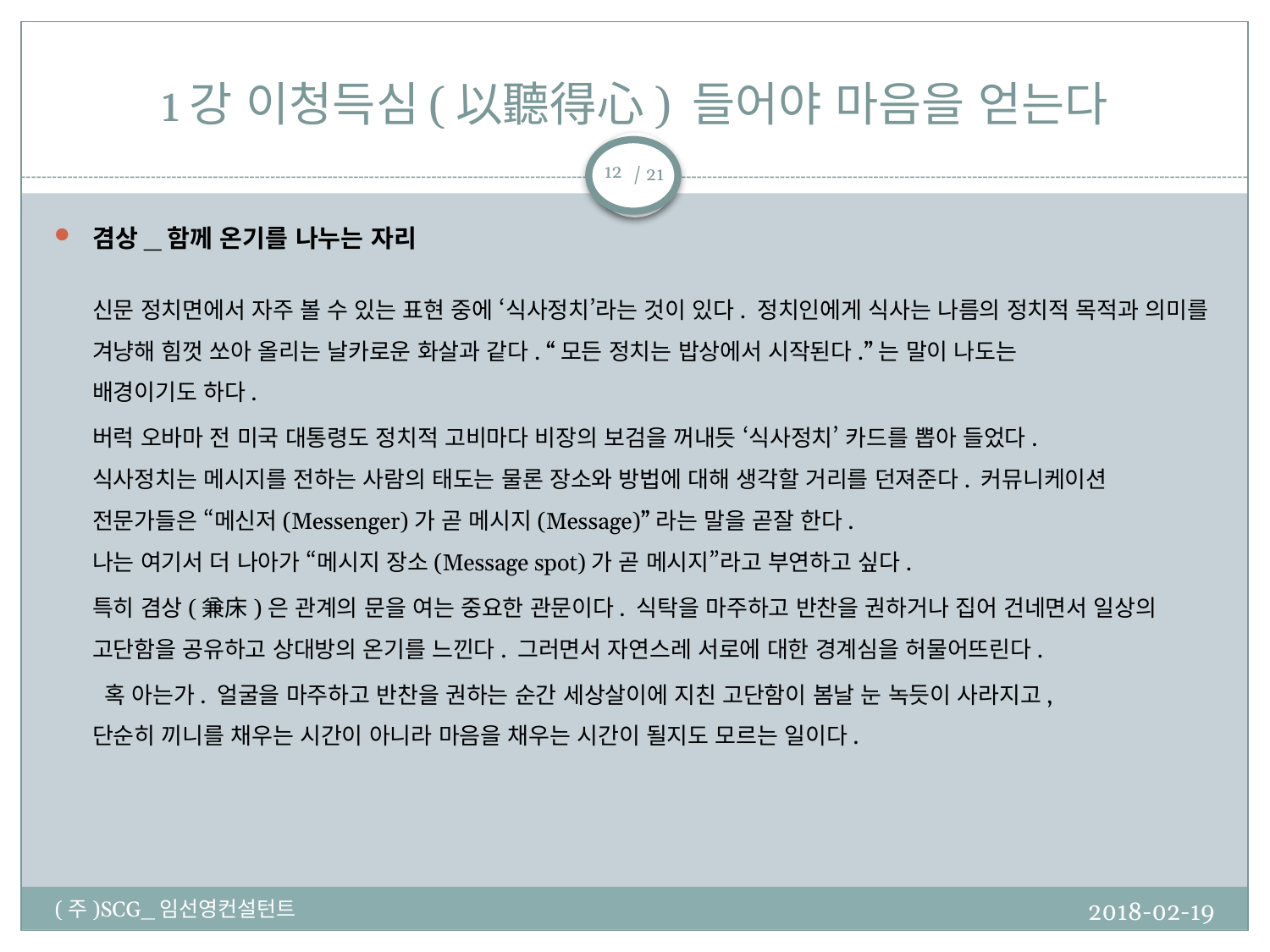

# 1강 이청득심(以聽得心) 들어야 마음을 얻는다
12
겸상_함께 온기를 나누는 자리

신문 정치면에서 자주 볼 수 있는 표현 중에 ‘식사정치’라는 것이 있다. 정치인에게 식사는 나름의 정치적 목적과 의미를 겨냥해 힘껏 쏘아 올리는 날카로운 화살과 같다. “모든 정치는 밥상에서 시작된다.”는 말이 나도는
배경이기도 하다.
버럭 오바마 전 미국 대통령도 정치적 고비마다 비장의 보검을 꺼내듯 ‘식사정치’ 카드를 뽑아 들었다.
식사정치는 메시지를 전하는 사람의 태도는 물론 장소와 방법에 대해 생각할 거리를 던져준다. 커뮤니케이션
전문가들은 “메신저(Messenger)가 곧 메시지(Message)”라는 말을 곧잘 한다.
나는 여기서 더 나아가 “메시지 장소(Message spot)가 곧 메시지”라고 부연하고 싶다.
특히 겸상(兼床)은 관계의 문을 여는 중요한 관문이다. 식탁을 마주하고 반찬을 권하거나 집어 건네면서 일상의 고단함을 공유하고 상대방의 온기를 느낀다. 그러면서 자연스레 서로에 대한 경계심을 허물어뜨린다.
 혹 아는가. 얼굴을 마주하고 반찬을 권하는 순간 세상살이에 지친 고단함이 봄날 눈 녹듯이 사라지고,
단순히 끼니를 채우는 시간이 아니라 마음을 채우는 시간이 될지도 모르는 일이다.
2018-02-19
(주)SCG_임선영컨설턴트